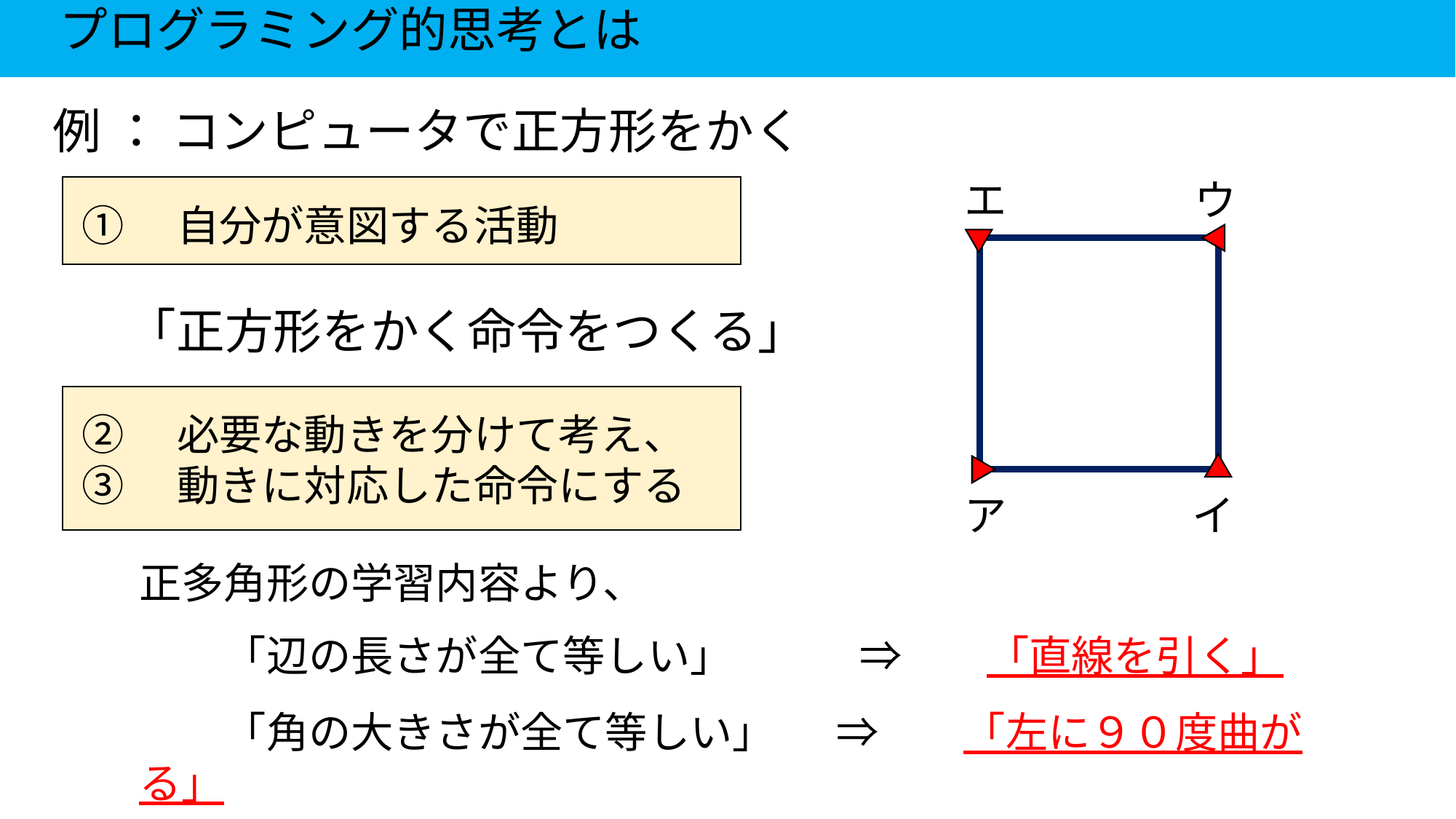

プログラミング的思考とは
例 ： コンピュータで正方形をかく
エ
ウ

 ①　自分が意図する活動

「正方形をかく命令をつくる」

 ②　必要な動きを分けて考え、
 ③　動きに対応した命令にする

ア
イ
正多角形の学習内容より、

　　「辺の長さが全て等しい」　　　⇒　　「直線を引く」

　　「角の大きさが全て等しい」　  ⇒　　「左に９０度曲がる」